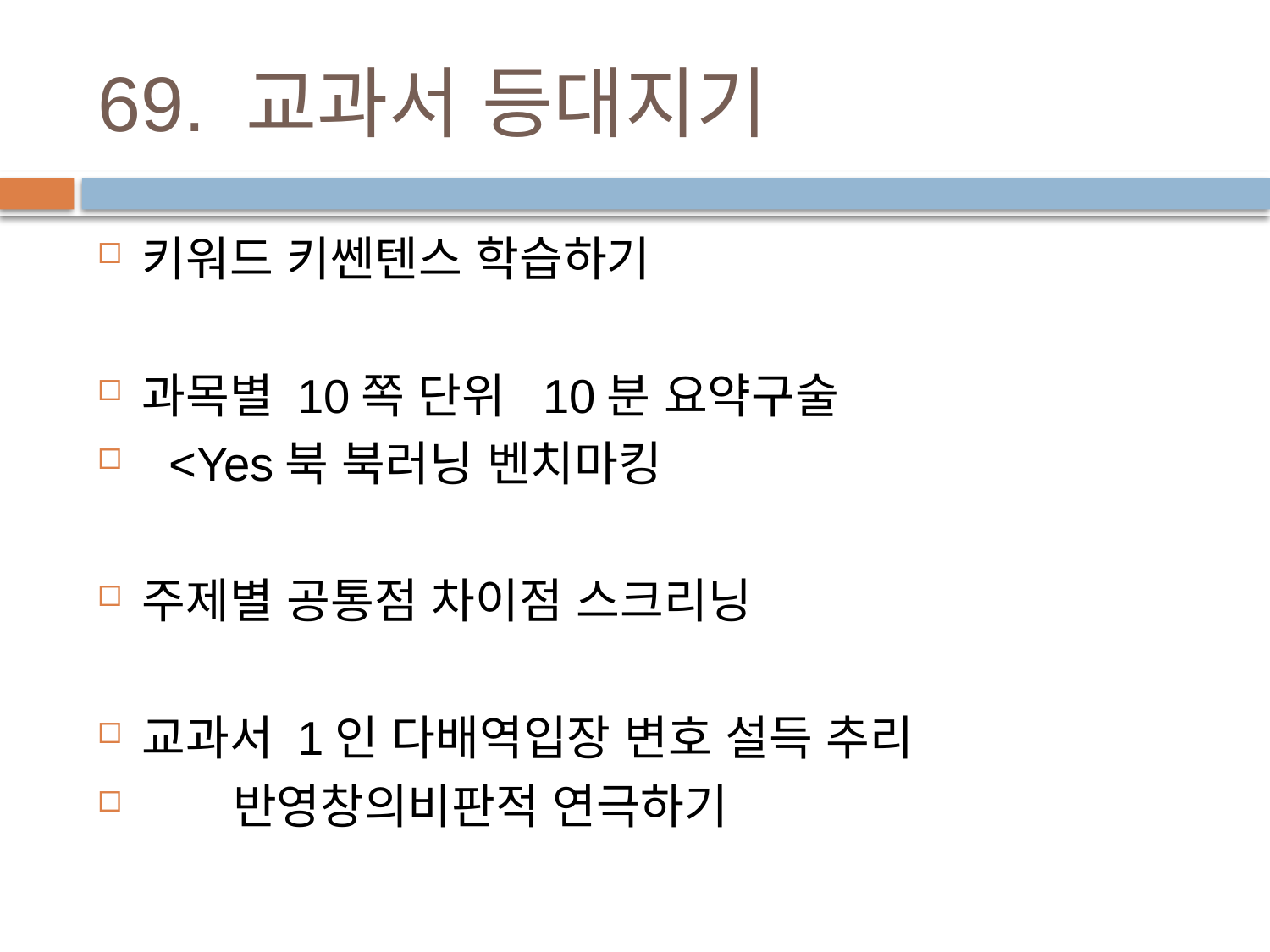

# 69. 교과서 등대지기
키워드 키쎈텐스 학습하기

과목별 10쪽 단위  10분 요약구술
  <Yes북 북러닝 벤치마킹

주제별 공통점 차이점 스크리닝

교과서 1인 다배역입장 변호 설득 추리
      반영창의비판적 연극하기